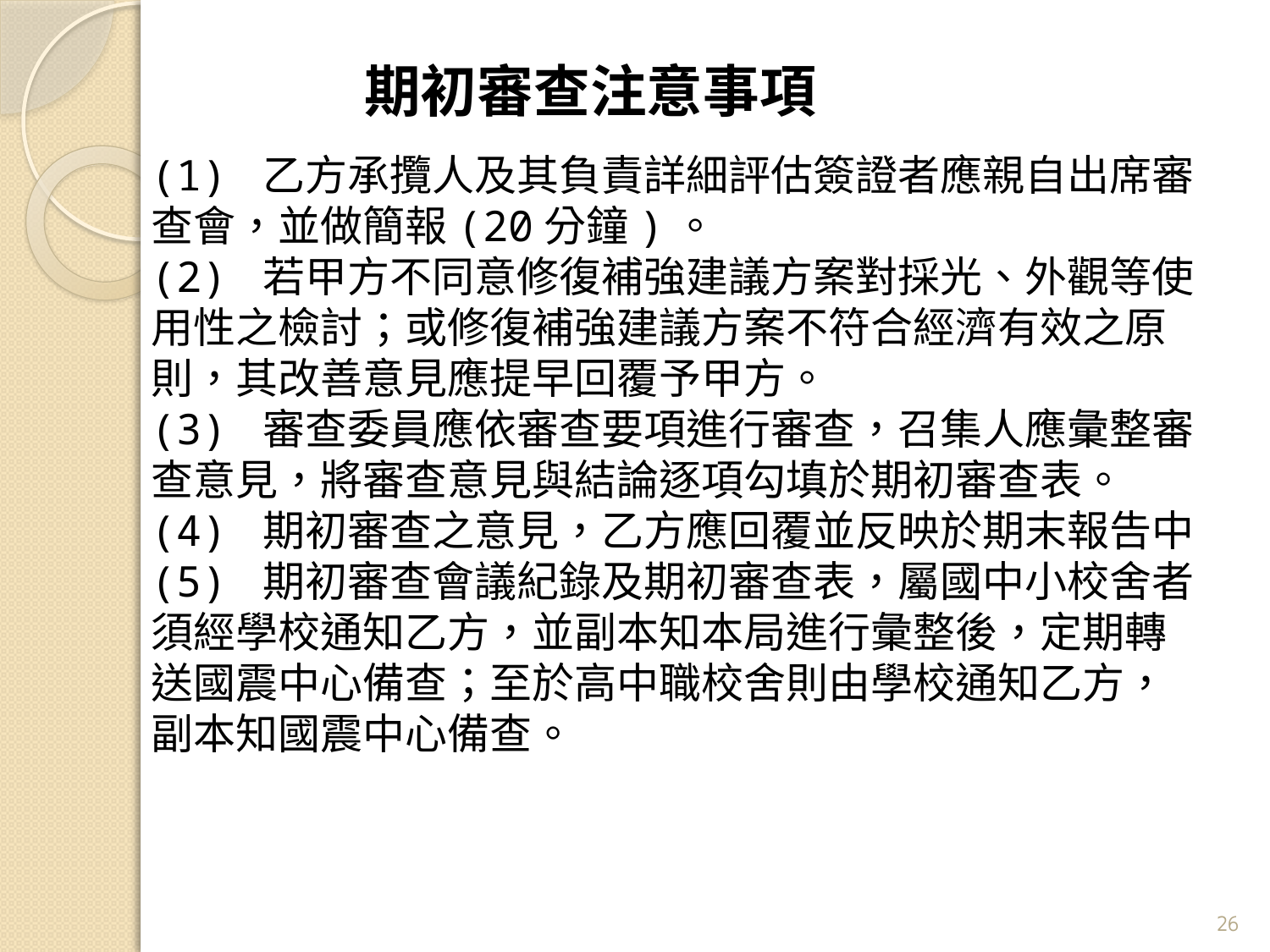

期初審查注意事項
(1) 乙方承攬人及其負責詳細評估簽證者應親自出席審查會，並做簡報(20分鐘)。
(2) 若甲方不同意修復補強建議方案對採光、外觀等使用性之檢討；或修復補強建議方案不符合經濟有效之原則，其改善意見應提早回覆予甲方。
(3) 審查委員應依審查要項進行審查，召集人應彙整審查意見，將審查意見與結論逐項勾填於期初審查表。
(4) 期初審查之意見，乙方應回覆並反映於期末報告中
(5) 期初審查會議紀錄及期初審查表，屬國中小校舍者須經學校通知乙方，並副本知本局進行彙整後，定期轉送國震中心備查；至於高中職校舍則由學校通知乙方，副本知國震中心備查。

26